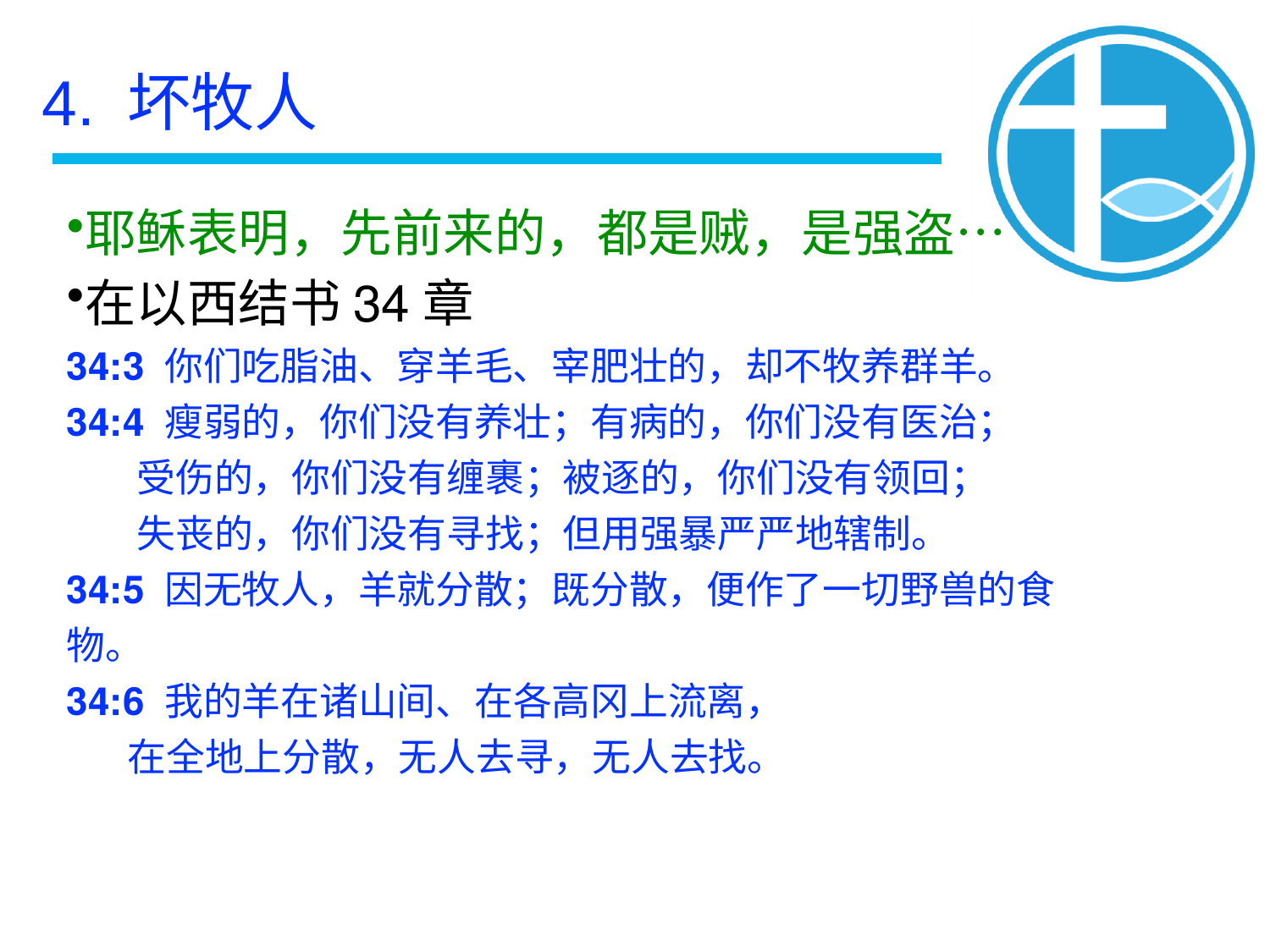

4. 坏牧人
耶稣表明，先前来的，都是贼，是强盗⋯
在以西结书34章
34:3 你们吃脂油、穿羊毛、宰肥壮的，却不牧养群羊。
34:4 瘦弱的，你们没有养壮；有病的，你们没有医治；
       受伤的，你们没有缠裹；被逐的，你们没有领回；
       失丧的，你们没有寻找；但用强暴严严地辖制。
34:5 因无牧人，羊就分散；既分散，便作了一切野兽的食物。
34:6 我的羊在诸山间、在各高冈上流离，
       在全地上分散，无人去寻，无人去找。